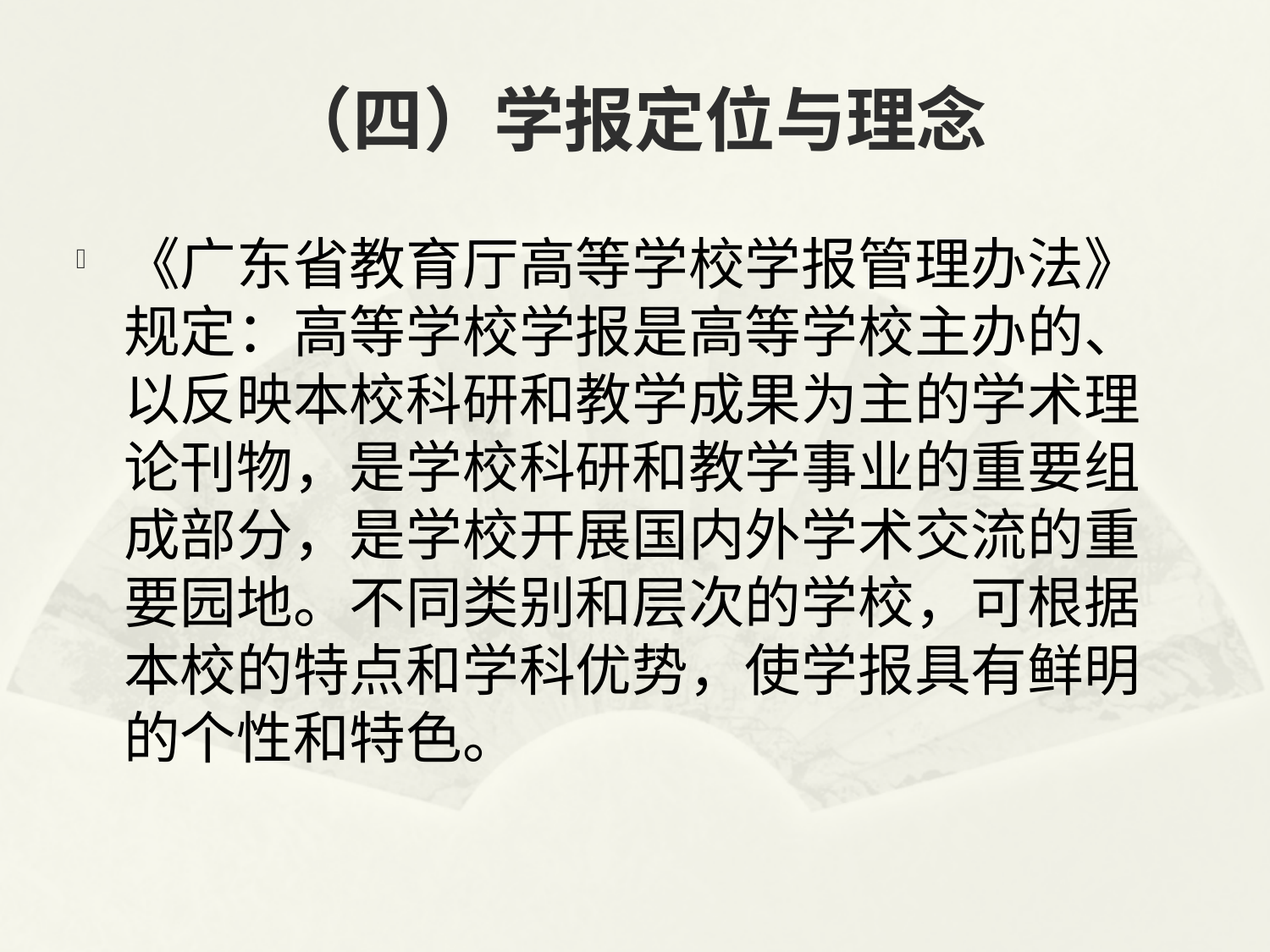

# （四）学报定位与理念
《广东省教育厅高等学校学报管理办法》规定：高等学校学报是高等学校主办的、以反映本校科研和教学成果为主的学术理论刊物，是学校科研和教学事业的重要组成部分，是学校开展国内外学术交流的重要园地。不同类别和层次的学校，可根据本校的特点和学科优势，使学报具有鲜明的个性和特色。